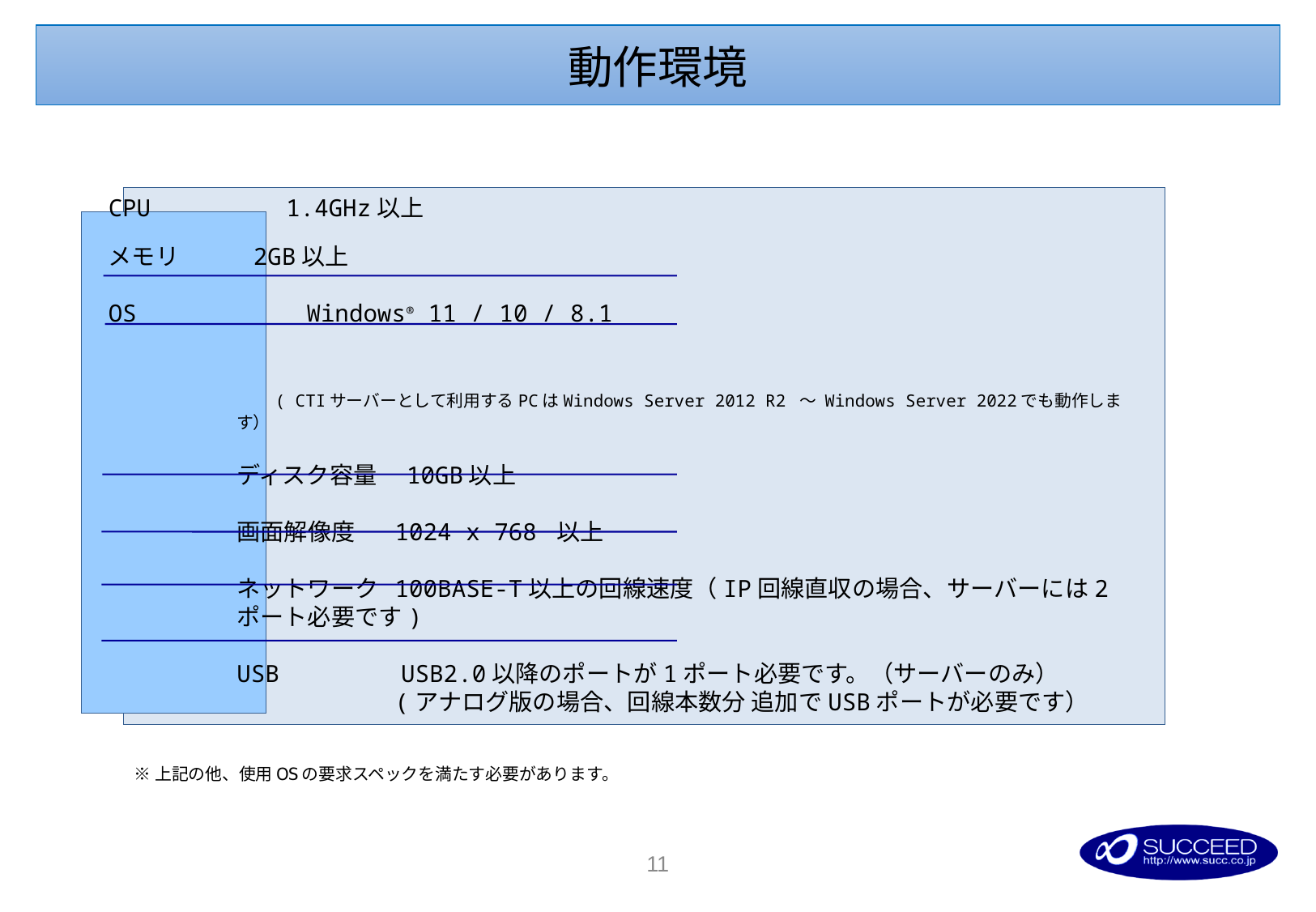

# 動作環境

CPU   　　  　1.4GHz以上

メモリ　  　  2GB以上

OS            Windows® 11 / 10 / 8.1

   ( CTIサーバーとして利用するPCはWindows Server 2012 R2 ～ Windows Server 2022でも動作します）

ディスク容量　10GB以上

画面解像度　  1024 x 768 以上

ネットワーク  100BASE-T以上の回線速度（IP回線直収の場合、サーバーには2ポート必要です)

USB　 　　  　USB2.0以降のポートが1ポート必要です。（サーバーのみ）
　  　　　　　(アナログ版の場合、回線本数分 追加でUSBポートが必要です）

※上記の他、使用OSの要求スペックを満たす必要があります。
11